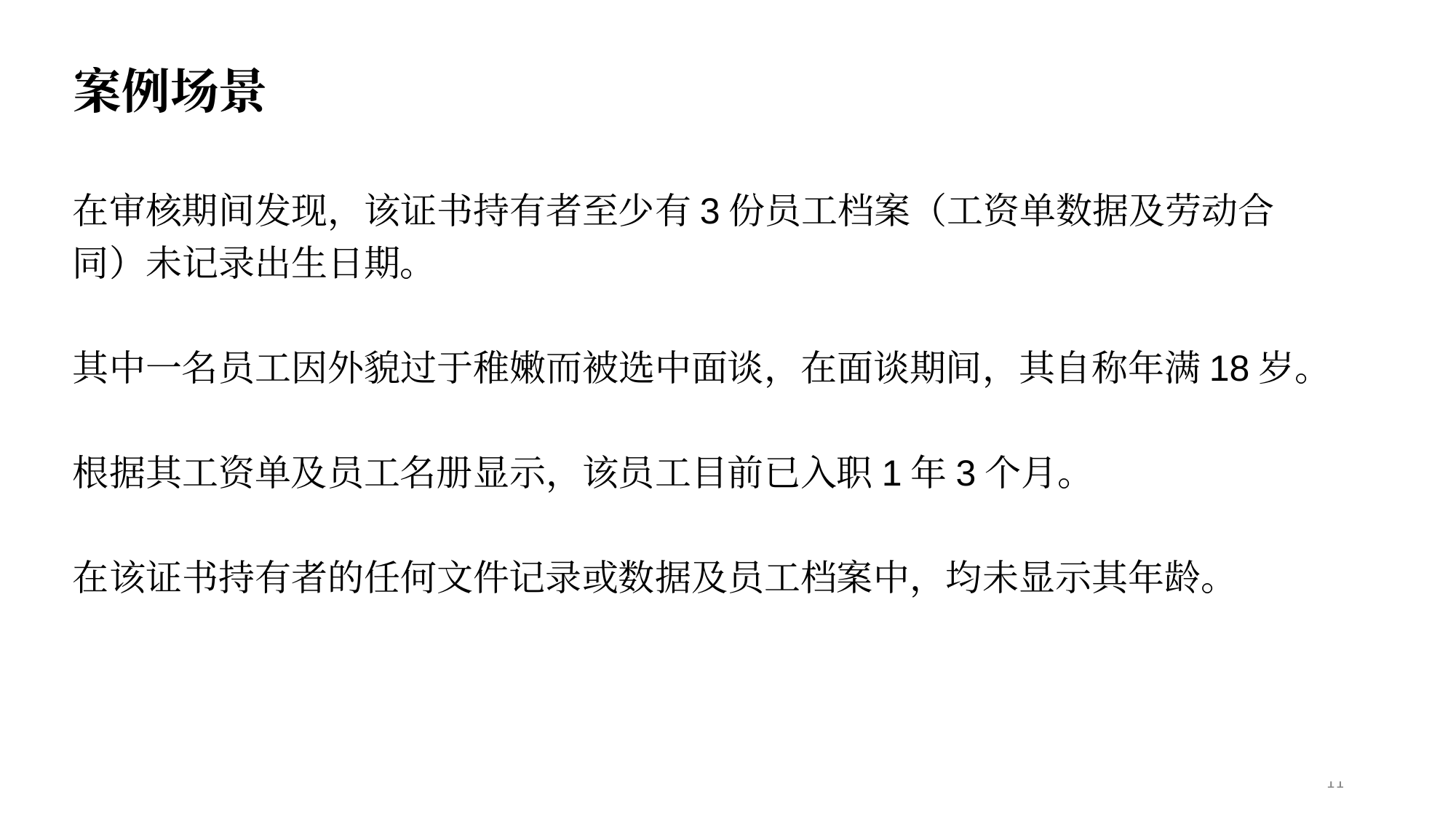

案例场景
在审核期间发现，该证书持有者至少有3份员工档案（工资单数据及劳动合同）未记录出生日期。
其中一名员工因外貌过于稚嫩而被选中面谈，在面谈期间，其自称年满18岁。
根据其工资单及员工名册显示，该员工目前已入职1年3个月。
 
在该证书持有者的任何文件记录或数据及员工档案中，均未显示其年龄。
11